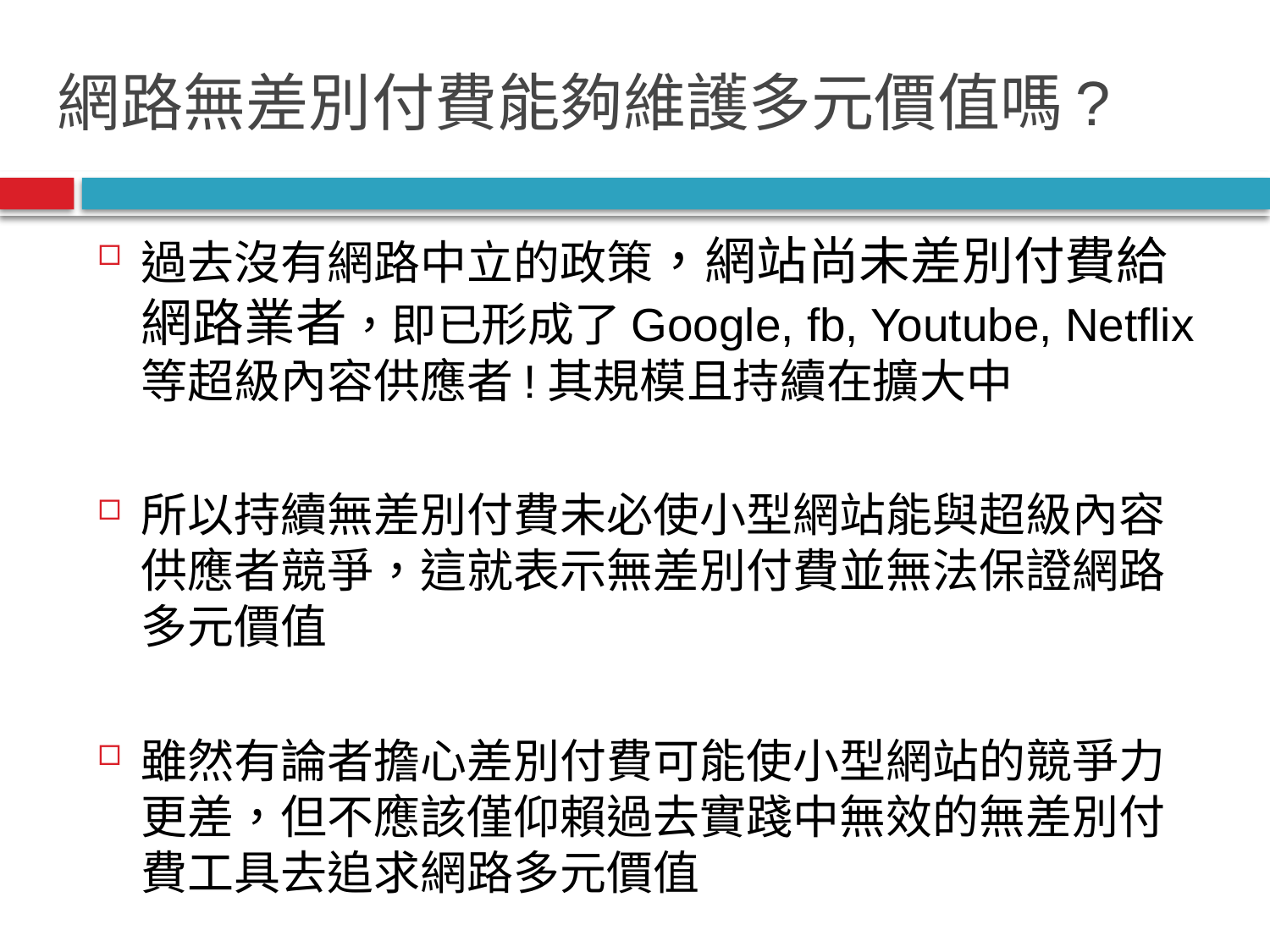

# 網路無差別付費能夠維護多元價值嗎?
過去沒有網路中立的政策，網站尚未差別付費給網路業者，即已形成了Google, fb, Youtube, Netflix等超級內容供應者!其規模且持續在擴大中

所以持續無差別付費未必使小型網站能與超級內容供應者競爭，這就表示無差別付費並無法保證網路多元價值

雖然有論者擔心差別付費可能使小型網站的競爭力更差，但不應該僅仰賴過去實踐中無效的無差別付費工具去追求網路多元價值